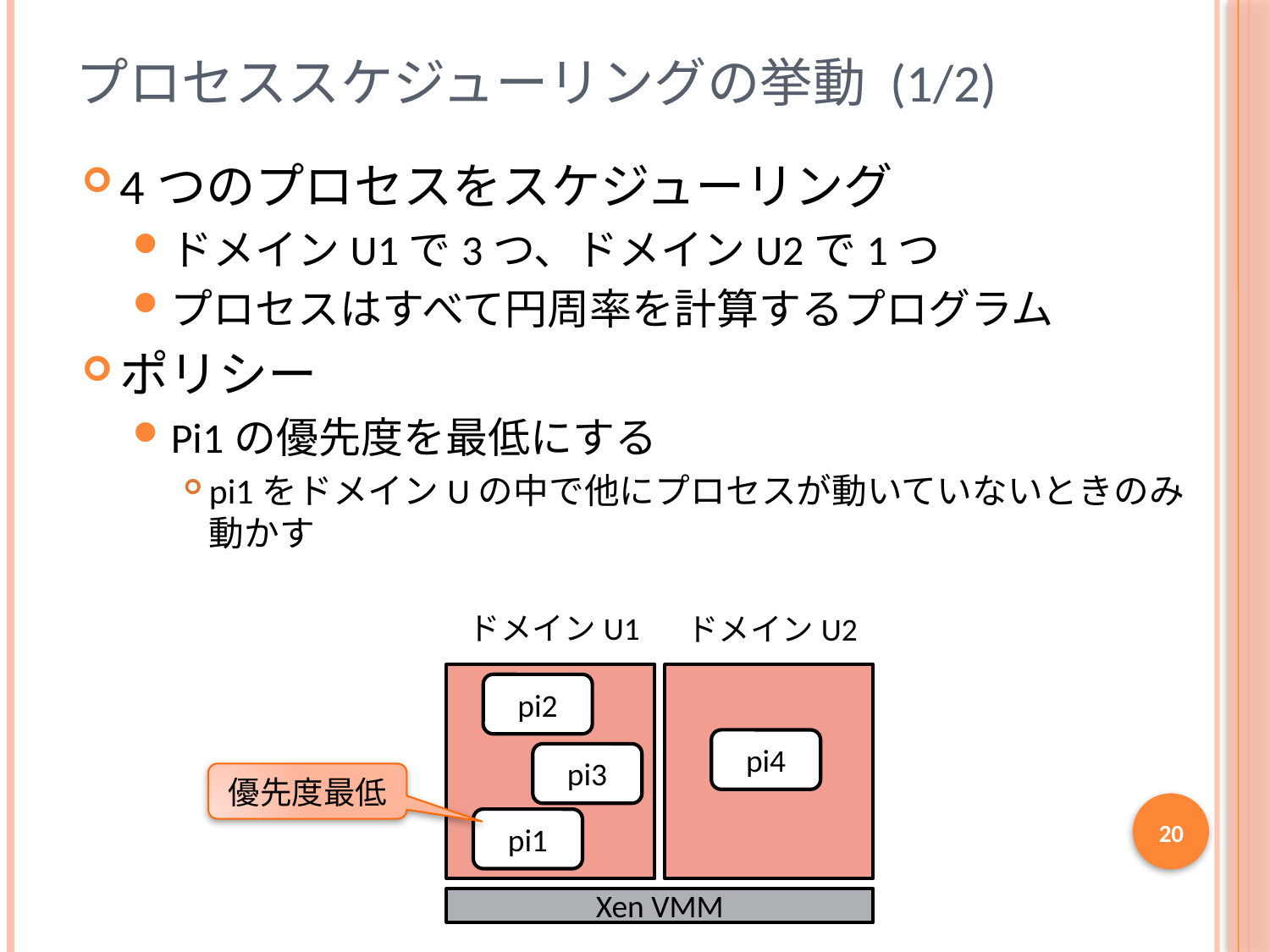

# プロセススケジューリングの挙動 (1/2)
4つのプロセスをスケジューリング
ドメインU1で3つ、ドメインU2で1つ
プロセスはすべて円周率を計算するプログラム
ポリシー
Pi1の優先度を最低にする
pi1をドメインUの中で他にプロセスが動いていないときのみ動かす

ドメインU1
ドメインU2

pi2
pi4
pi3
優先度最低
20
pi1
Xen VMM